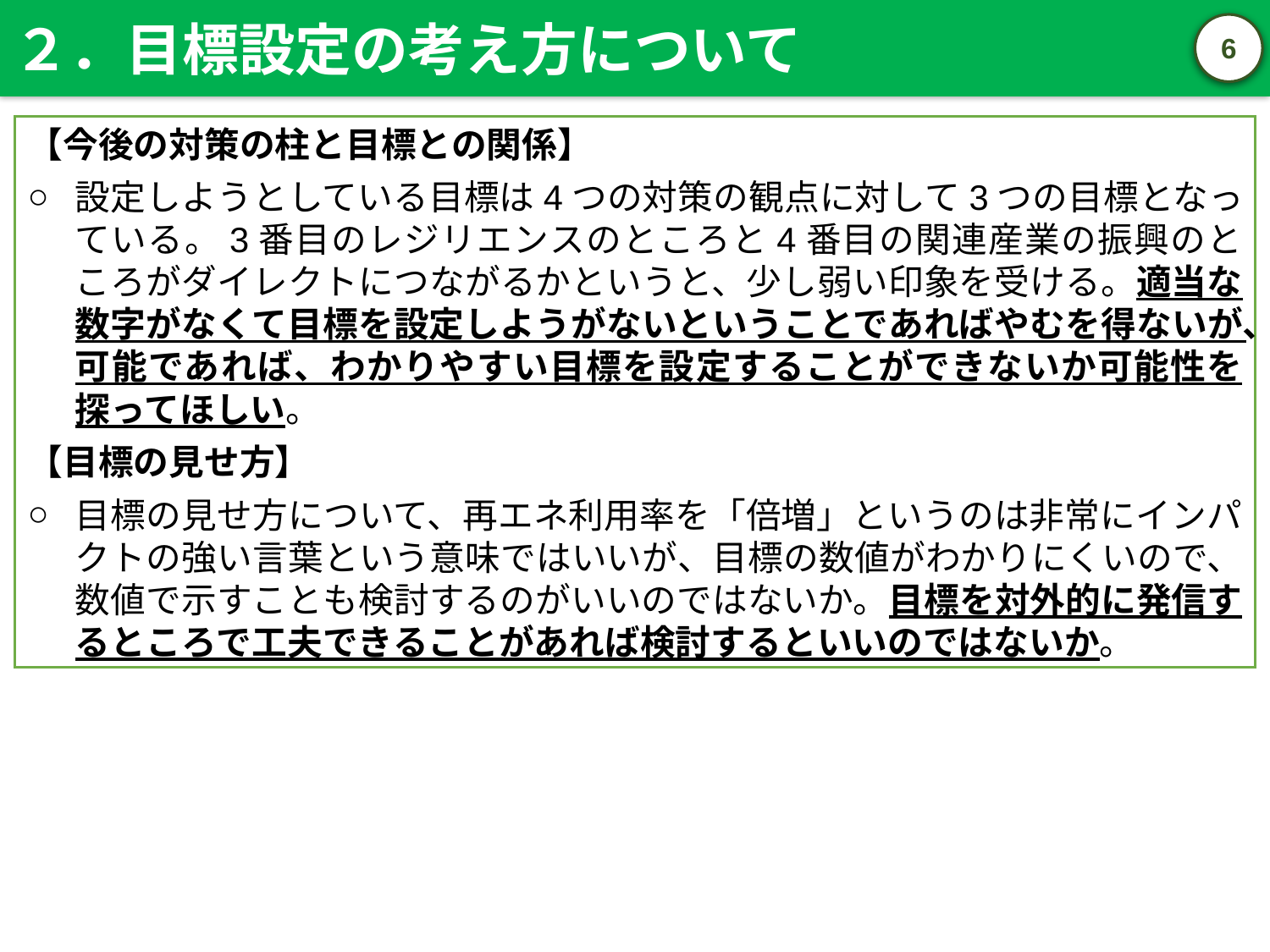

２．目標設定の考え方について
6
【今後の対策の柱と目標との関係】
設定しようとしている目標は4つの対策の観点に対して3つの目標となっている。3番目のレジリエンスのところと4番目の関連産業の振興のところがダイレクトにつながるかというと、少し弱い印象を受ける。適当な数字がなくて目標を設定しようがないということであればやむを得ないが、可能であれば、わかりやすい目標を設定することができないか可能性を探ってほしい。
【目標の見せ方】
目標の見せ方について、再エネ利用率を「倍増」というのは非常にインパクトの強い言葉という意味ではいいが、目標の数値がわかりにくいので、数値で示すことも検討するのがいいのではないか。目標を対外的に発信するところで工夫できることがあれば検討するといいのではないか。